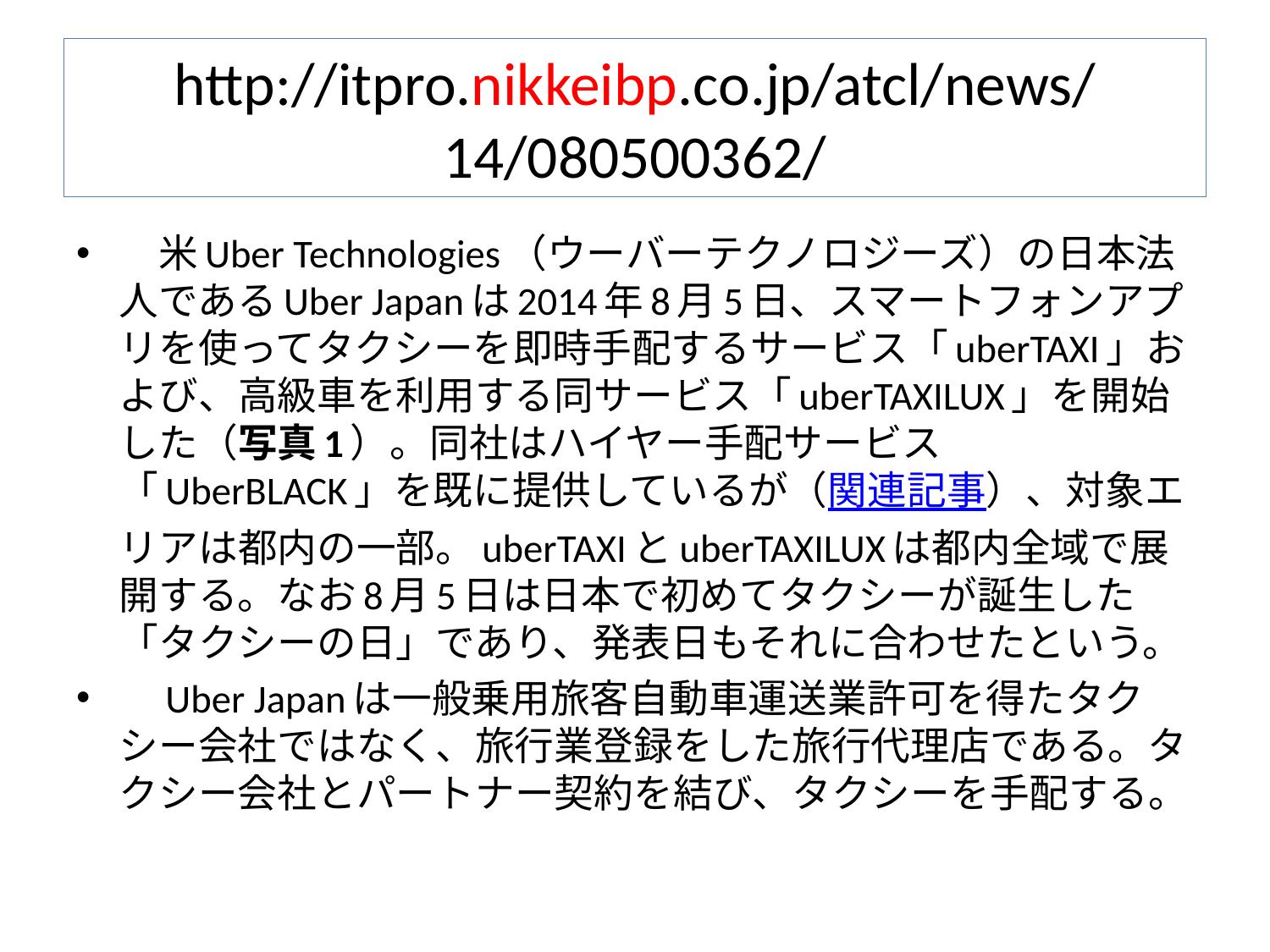

# http://itpro.nikkeibp.co.jp/atcl/news/14/080500362/
　米Uber Technologies（ウーバーテクノロジーズ）の日本法人であるUber Japanは2014年8月5日、スマートフォンアプリを使ってタクシーを即時手配するサービス「uberTAXI」および、高級車を利用する同サービス「uberTAXILUX」を開始した（写真1）。同社はハイヤー手配サービス「UberBLACK」を既に提供しているが（関連記事）、対象エリアは都内の一部。uberTAXIとuberTAXILUXは都内全域で展開する。なお8月5日は日本で初めてタクシーが誕生した「タクシーの日」であり、発表日もそれに合わせたという。
　Uber Japanは一般乗用旅客自動車運送業許可を得たタクシー会社ではなく、旅行業登録をした旅行代理店である。タクシー会社とパートナー契約を結び、タクシーを手配する。